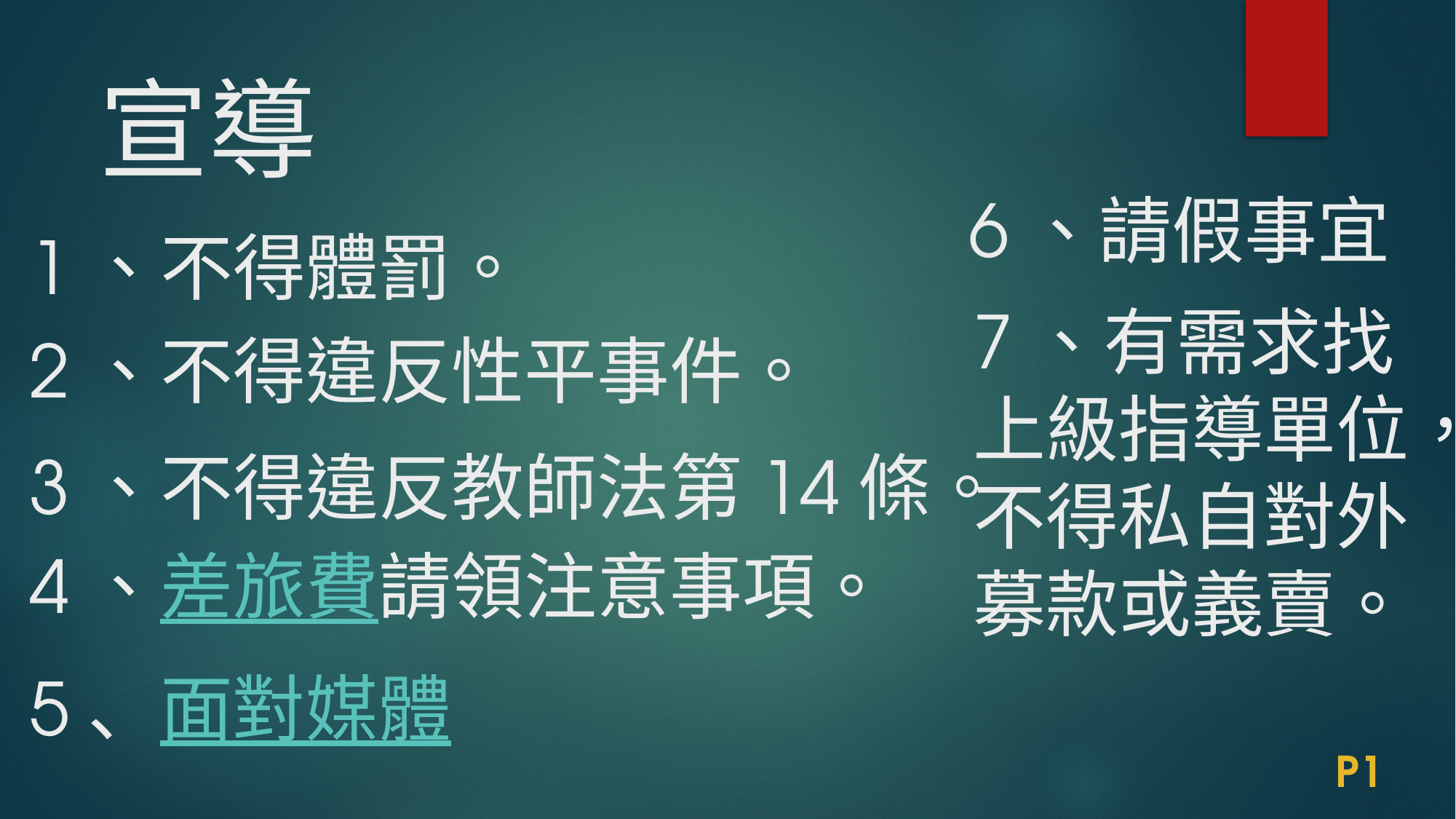

# 宣導
6、請假事宜
1、不得體罰。
2、不得違反性平事件。

3、不得違反教師法第14條。
7、有需求找上級指導單位，不得私自對外募款或義賣。
4、差旅費請領注意事項。
5、面對媒體
P1